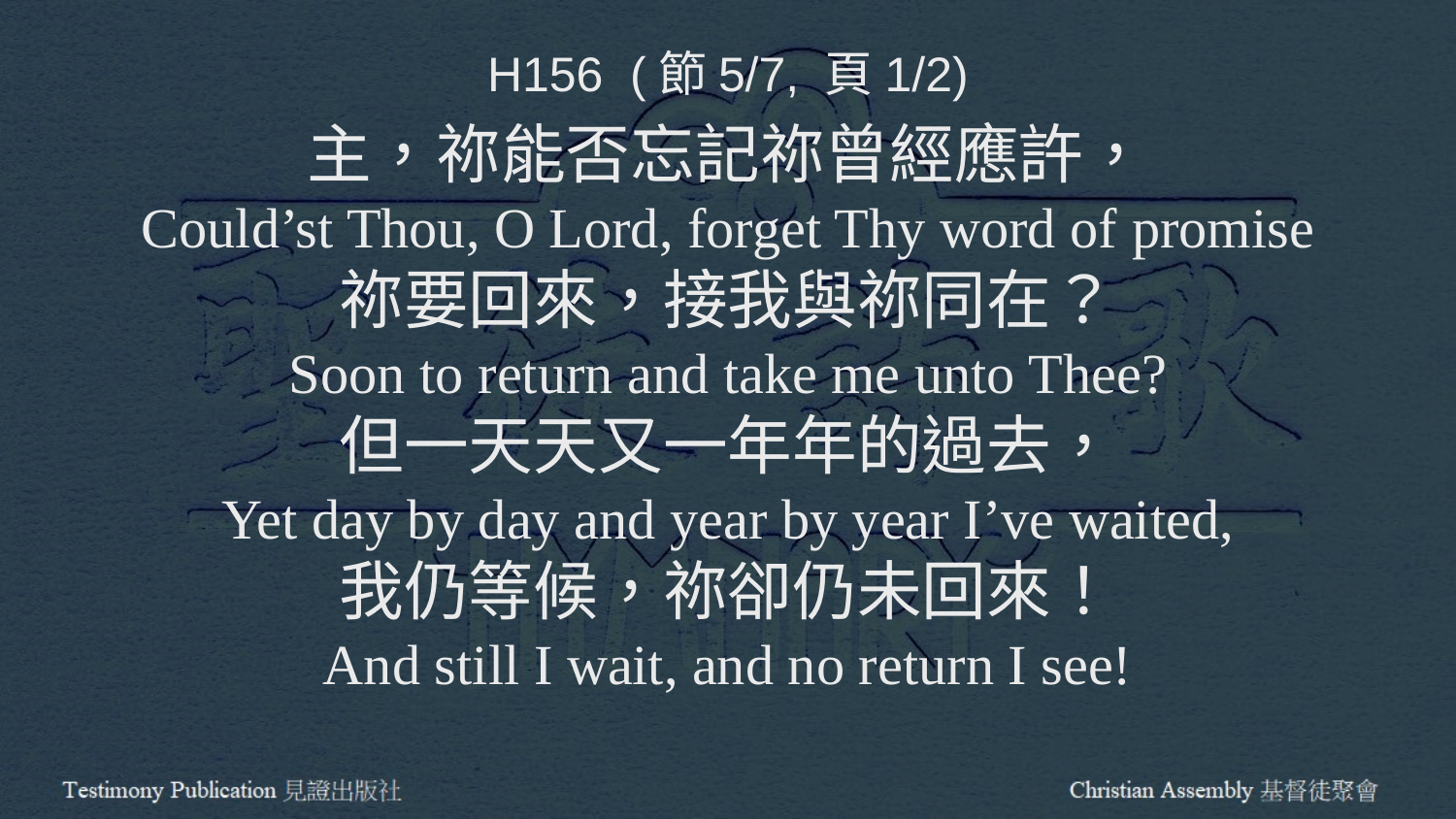

H156  (節5/7, 頁1/2)
主，祢能否忘記祢曾經應許，
Could’st Thou, O Lord, forget Thy word of promise
祢要回來，接我與祢同在？
Soon to return and take me unto Thee?
但一天天又一年年的過去，
Yet day by day and year by year I’ve waited,
我仍等候，祢卻仍未回來！
And still I wait, and no return I see!